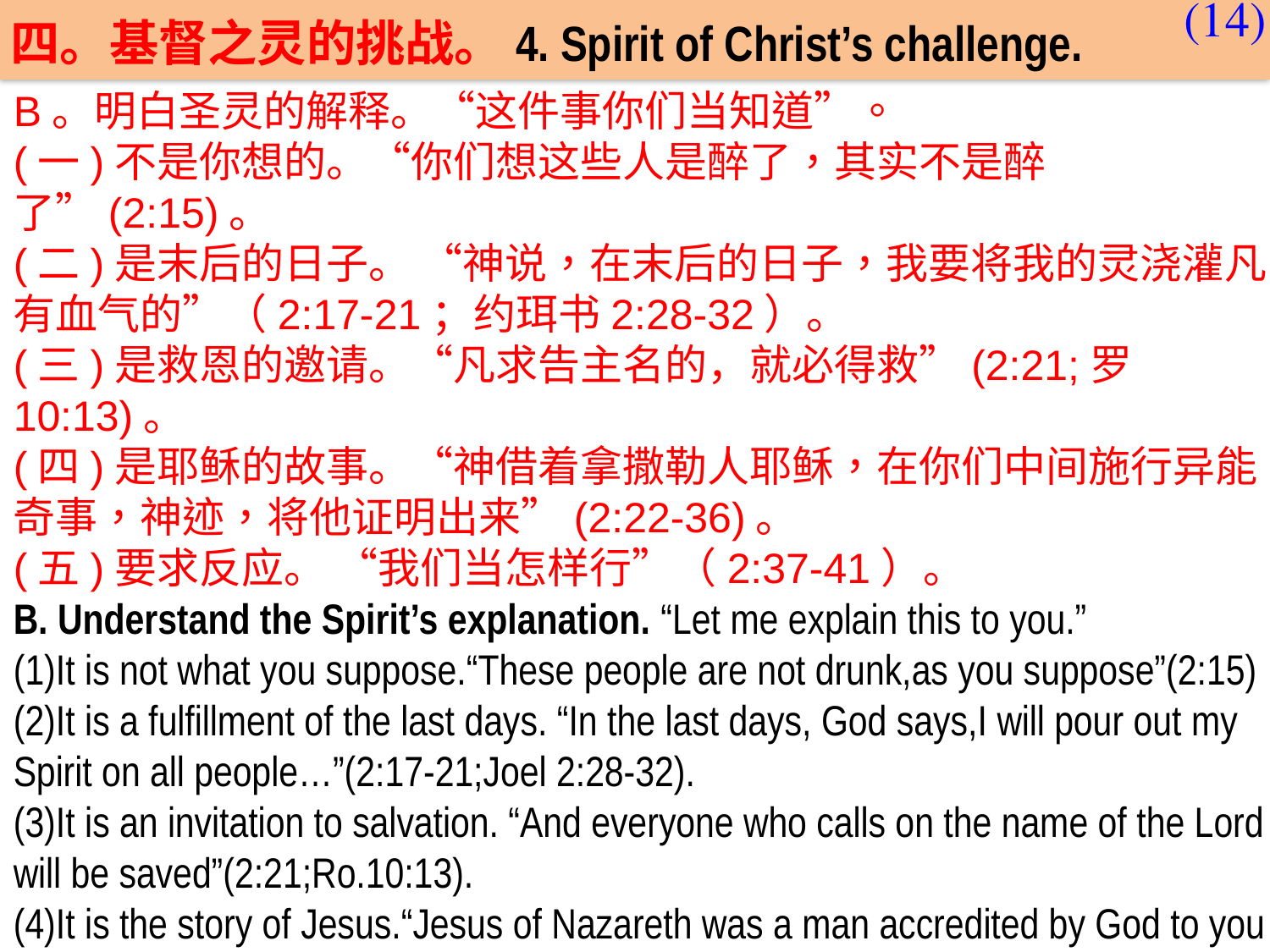

(14)

四。基督之灵的挑战。4. Spirit of Christ’s challenge.
B。明白圣灵的解释。“这件事你们当知道”。
(一)不是你想的。“你们想这些人是醉了，其实不是醉了”(2:15)。
(二)是末后的日子。 “神说，在末后的日子，我要将我的灵浇灌凡有血气的”（2:17-21；约珥书2:28-32）。
(三)是救恩的邀请。“凡求告主名的，就必得救”(2:21;罗10:13)。
(四)是耶稣的故事。“神借着拿撒勒人耶稣，在你们中间施行异能，奇事，神迹，将他证明出来”(2:22-36)。
(五)要求反应。 “我们当怎样行”（2:37-41）。
B. Understand the Spirit’s explanation. “Let me explain this to you.”
(1)It is not what you suppose.“These people are not drunk,as you suppose”(2:15)
(2)It is a fulfillment of the last days. “In the last days, God says,I will pour out my Spirit on all people…”(2:17-21;Joel 2:28-32).
(3)It is an invitation to salvation. “And everyone who calls on the name of the Lord will be saved”(2:21;Ro.10:13).
(4)It is the story of Jesus.“Jesus of Nazareth was a man accredited by God to you by miracles, wonders and signs…”(2:22-36).
(5)It demands a response.“What shall we do?”(2:37-41).